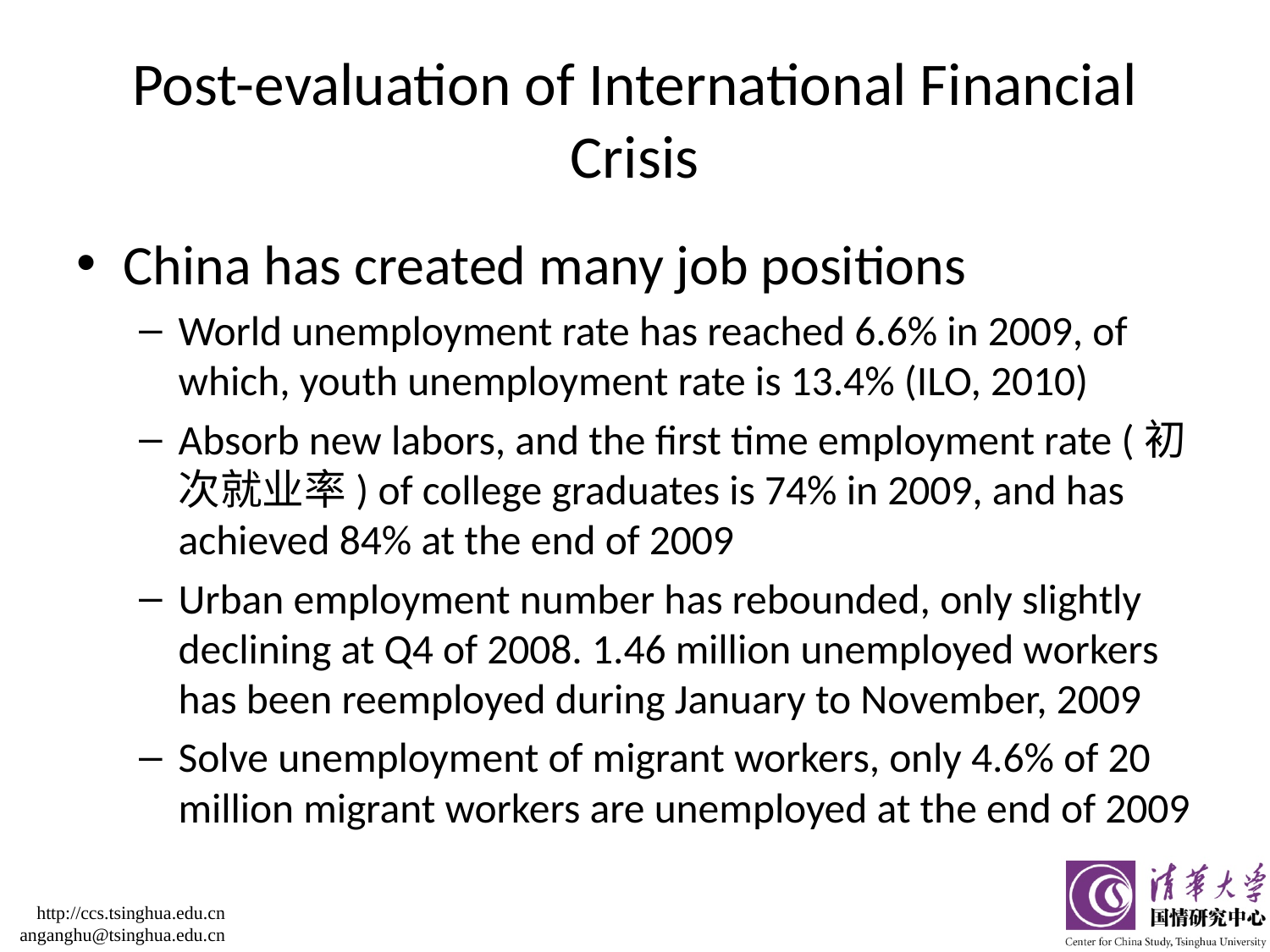

# Post-evaluation of International Financial Crisis
China has created many job positions
World unemployment rate has reached 6.6% in 2009, of which, youth unemployment rate is 13.4% (ILO, 2010)
Absorb new labors, and the first time employment rate (初次就业率) of college graduates is 74% in 2009, and has achieved 84% at the end of 2009
Urban employment number has rebounded, only slightly declining at Q4 of 2008. 1.46 million unemployed workers has been reemployed during January to November, 2009
Solve unemployment of migrant workers, only 4.6% of 20 million migrant workers are unemployed at the end of 2009